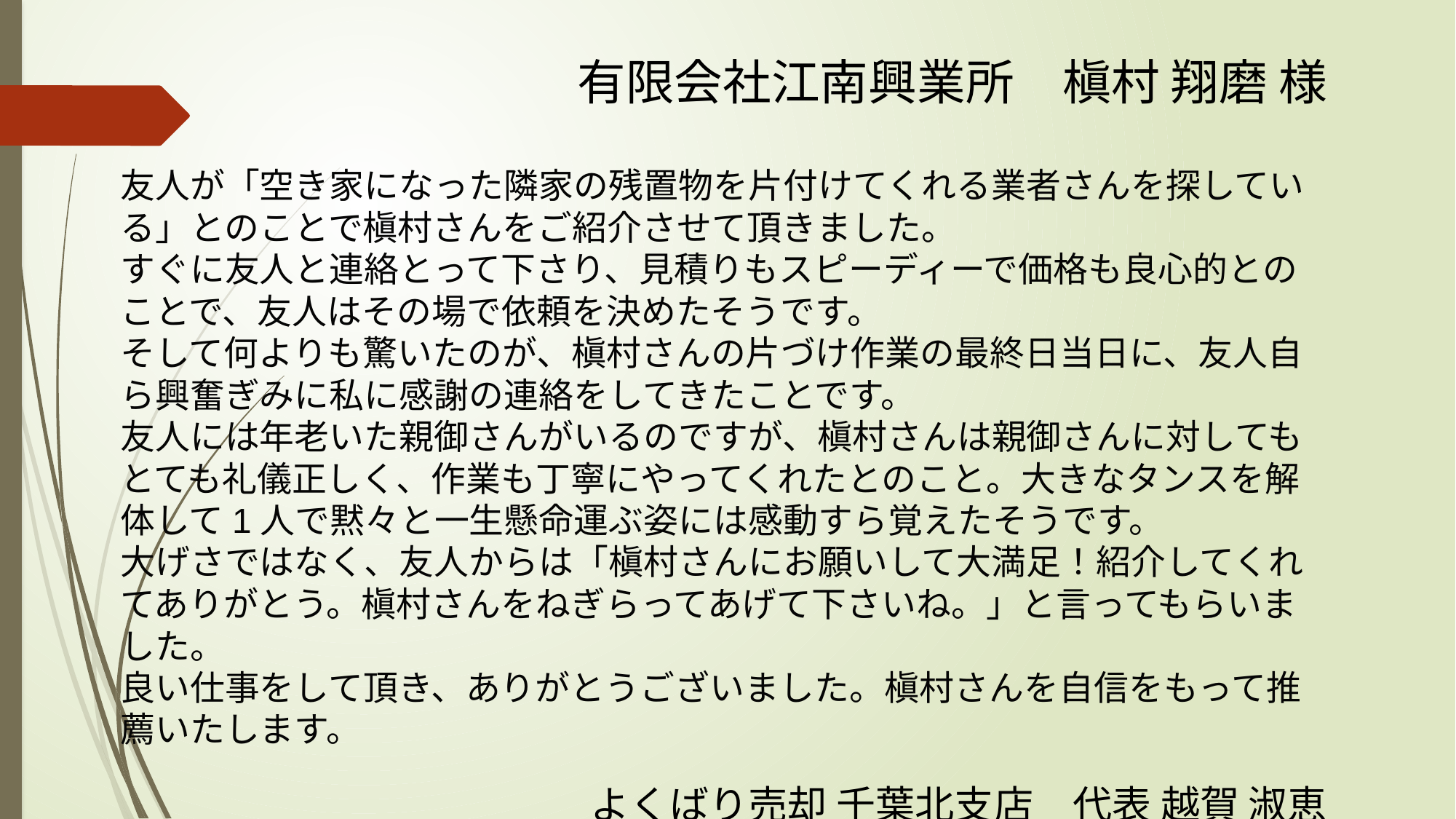

有限会社江南興業所　槇村 翔磨 様
友人が「空き家になった隣家の残置物を片付けてくれる業者さんを探している」とのことで槇村さんをご紹介させて頂きました。
すぐに友人と連絡とって下さり、見積りもスピーディーで価格も良心的とのことで、友人はその場で依頼を決めたそうです。
そして何よりも驚いたのが、槇村さんの片づけ作業の最終日当日に、友人自ら興奮ぎみに私に感謝の連絡をしてきたことです。
友人には年老いた親御さんがいるのですが、槇村さんは親御さんに対してもとても礼儀正しく、作業も丁寧にやってくれたとのこと。大きなタンスを解体して1人で黙々と一生懸命運ぶ姿には感動すら覚えたそうです。
大げさではなく、友人からは「槇村さんにお願いして大満足！紹介してくれてありがとう。槇村さんをねぎらってあげて下さいね。」と言ってもらいました。
良い仕事をして頂き、ありがとうございました。槇村さんを自信をもって推薦いたします。

よくばり売却 千葉北支店　代表 越賀 淑恵